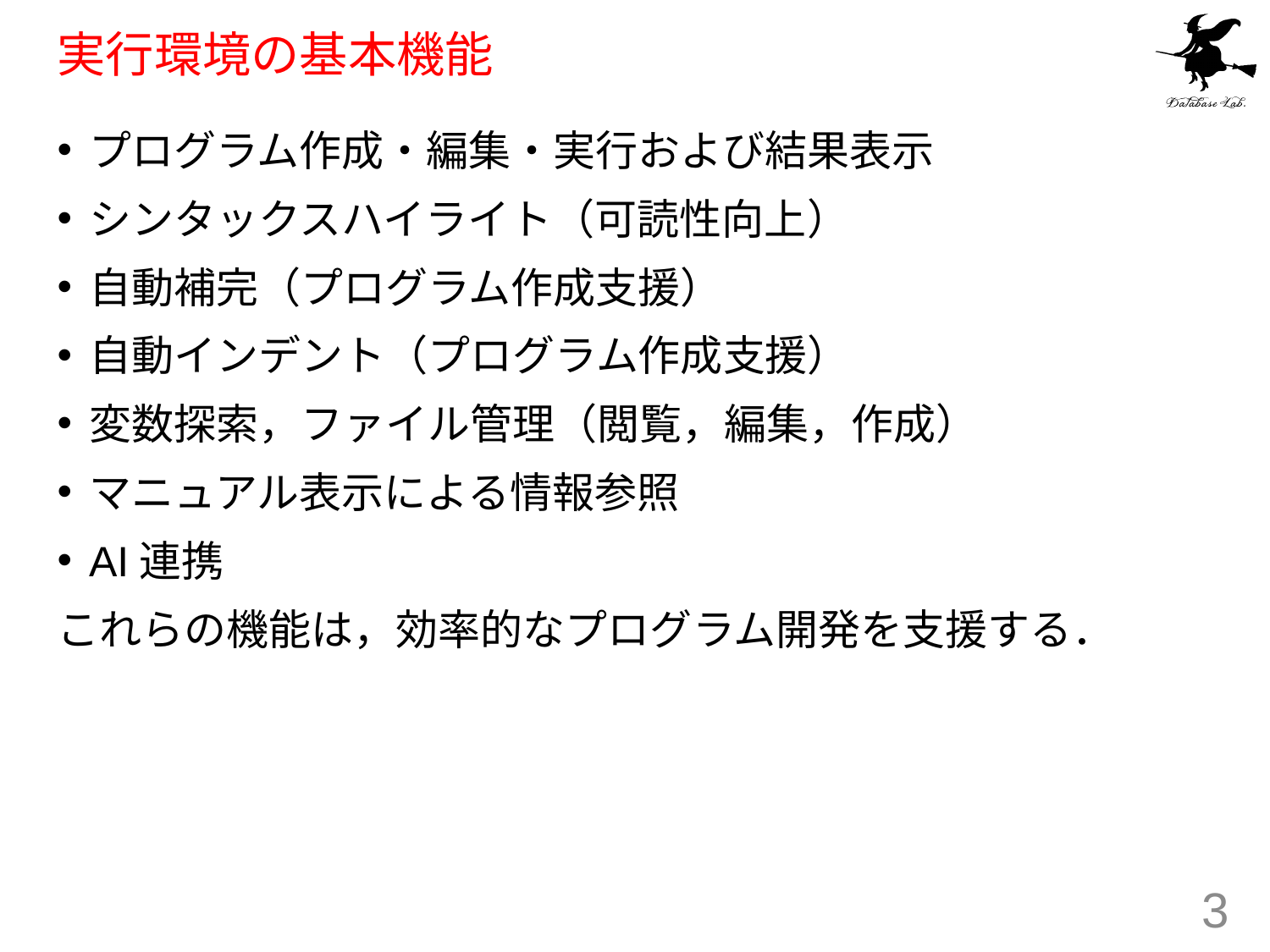

# 実行環境の基本機能
プログラム作成・編集・実行および結果表示
シンタックスハイライト（可読性向上）
自動補完（プログラム作成支援）
自動インデント（プログラム作成支援）
変数探索，ファイル管理（閲覧，編集，作成）
マニュアル表示による情報参照
AI連携
これらの機能は，効率的なプログラム開発を支援する．
3